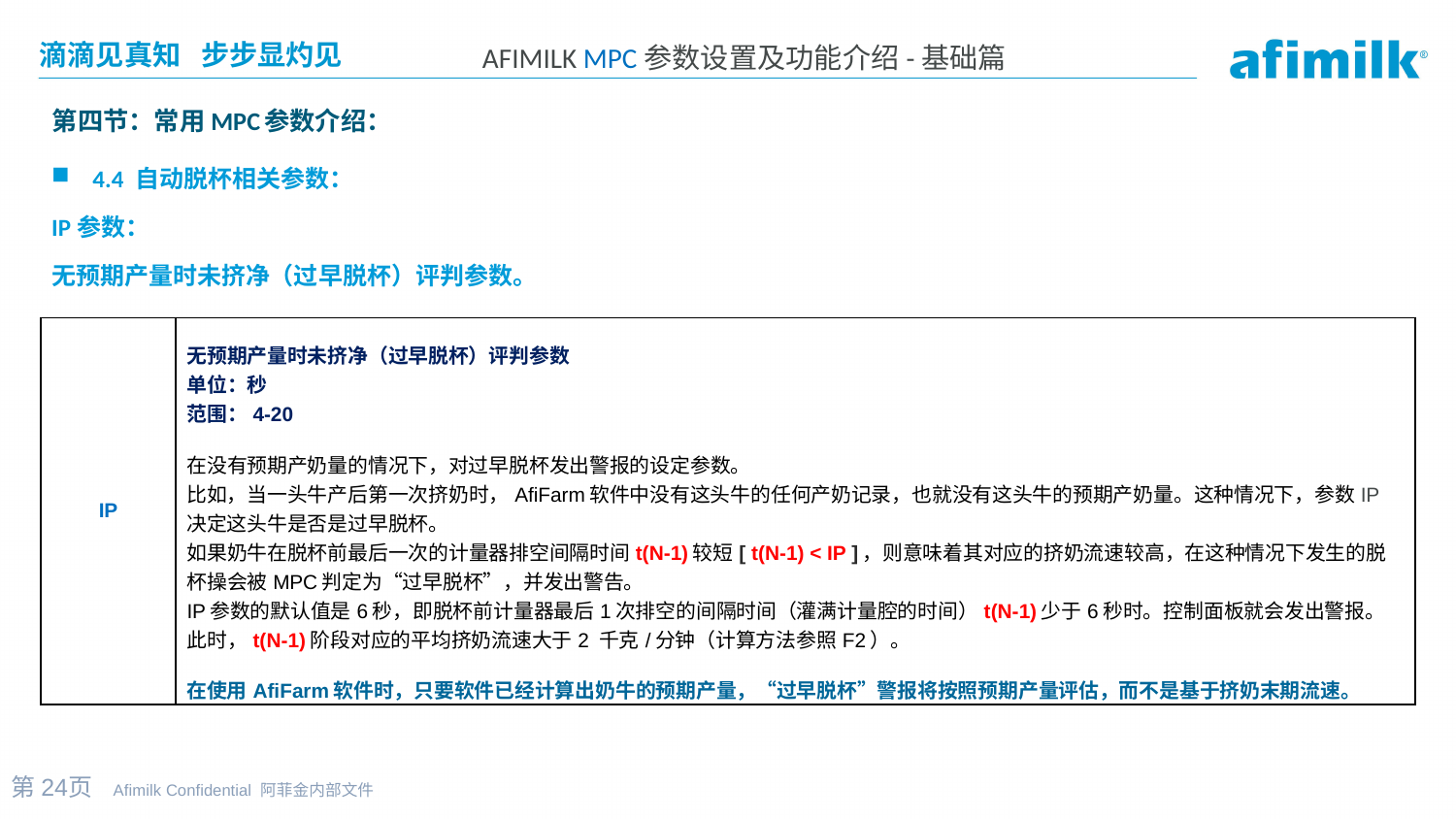

第四节：常用MPC参数介绍：
4.4 自动脱杯相关参数：
IP参数：
无预期产量时未挤净（过早脱杯）评判参数。

| IP | 无预期产量时未挤净（过早脱杯）评判参数 单位：秒 范围：4-20 在没有预期产奶量的情况下，对过早脱杯发出警报的设定参数。 比如，当一头牛产后第一次挤奶时，AfiFarm软件中没有这头牛的任何产奶记录，也就没有这头牛的预期产奶量。这种情况下，参数IP决定这头牛是否是过早脱杯。 如果奶牛在脱杯前最后一次的计量器排空间隔时间t(N-1)较短[ t(N-1) < IP ]，则意味着其对应的挤奶流速较高，在这种情况下发生的脱杯操会被MPC判定为“过早脱杯”，并发出警告。 IP参数的默认值是6秒，即脱杯前计量器最后1次排空的间隔时间（灌满计量腔的时间）t(N-1)少于6秒时。控制面板就会发出警报。此时，t(N-1)阶段对应的平均挤奶流速大于2 千克/分钟（计算方法参照F2）。 在使用AfiFarm软件时，只要软件已经计算出奶牛的预期产量，“过早脱杯”警报将按照预期产量评估，而不是基于挤奶末期流速。 |
| --- | --- |
第24页  Afimilk Confidential 阿菲金内部文件